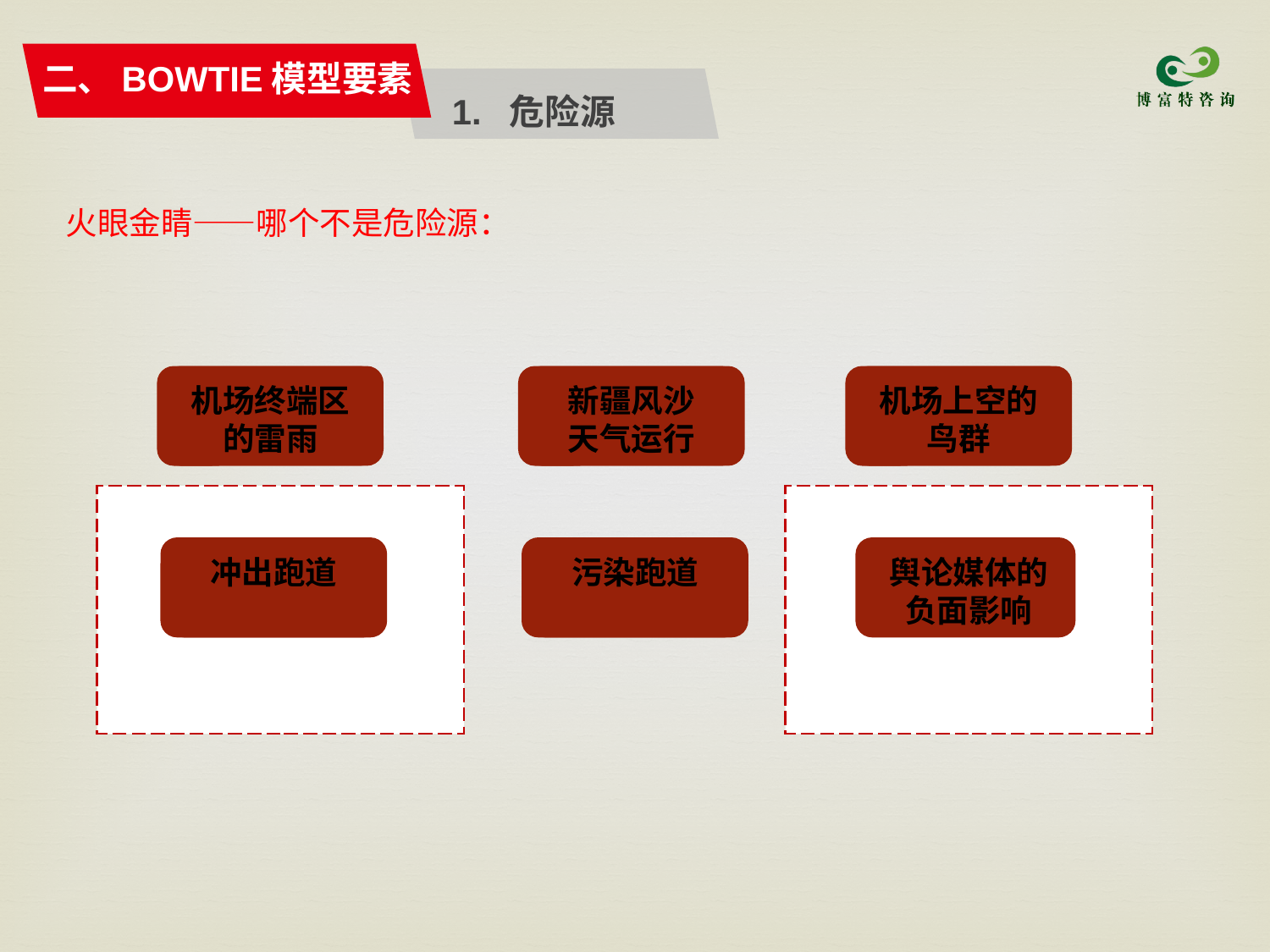

二、BOWTIE模型要素
1.  危险源

火眼金睛——哪个不是危险源：

机场终端区的雷雨

机场终端区的雷雨

新疆风沙
天气运行

新疆风沙
天气运行

机场上空的鸟群

机场上空的鸟群

冲出跑道

冲出跑道

污染跑道

污染跑道

舆论媒体的负面影响